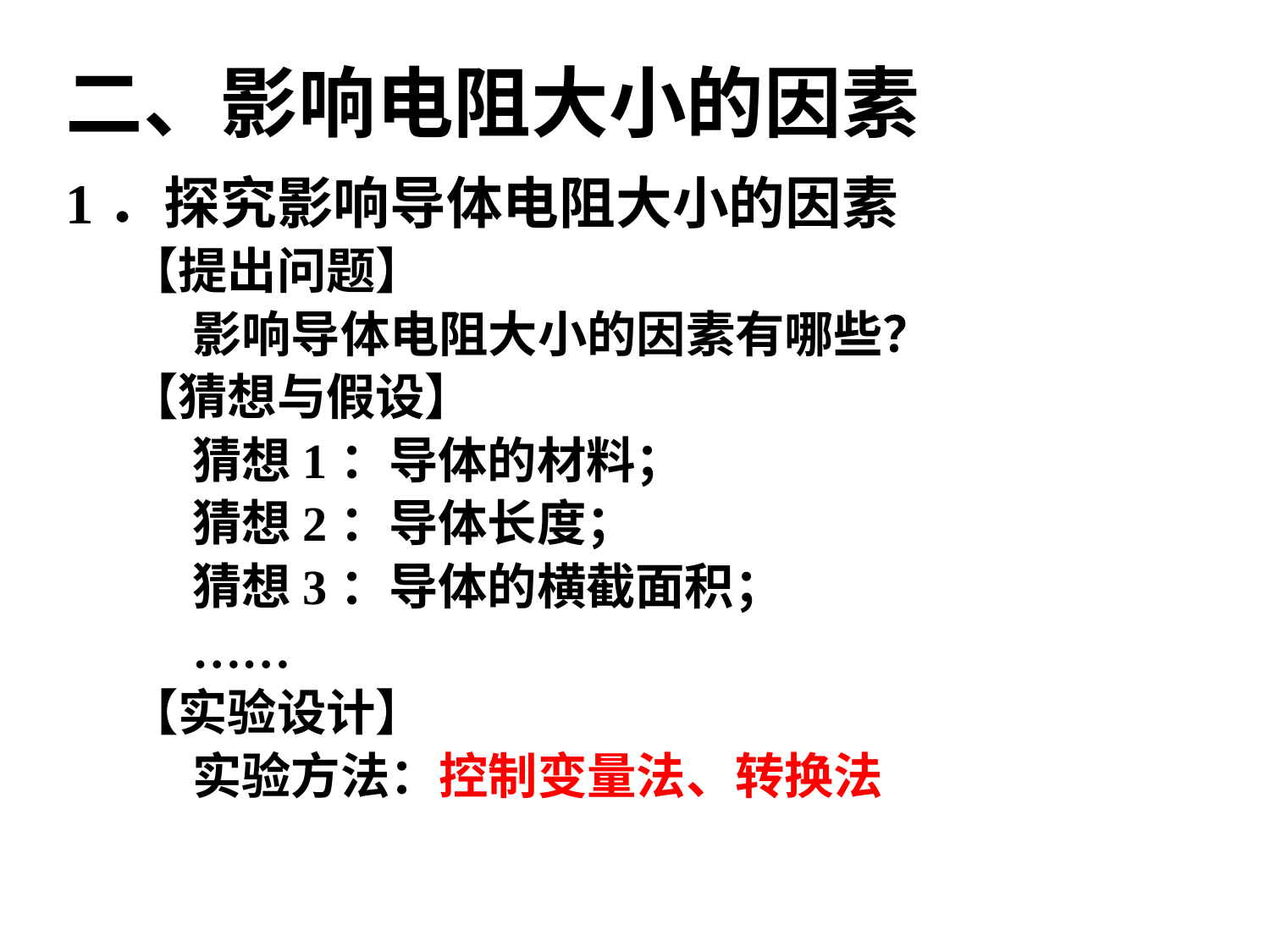

# 二、影响电阻大小的因素
1．探究影响导体电阻大小的因素
【提出问题】
影响导体电阻大小的因素有哪些？
【猜想与假设】
猜想1：导体的材料；
猜想2：导体长度；
猜想3：导体的横截面积；
……
【实验设计】
实验方法：控制变量法、转换法